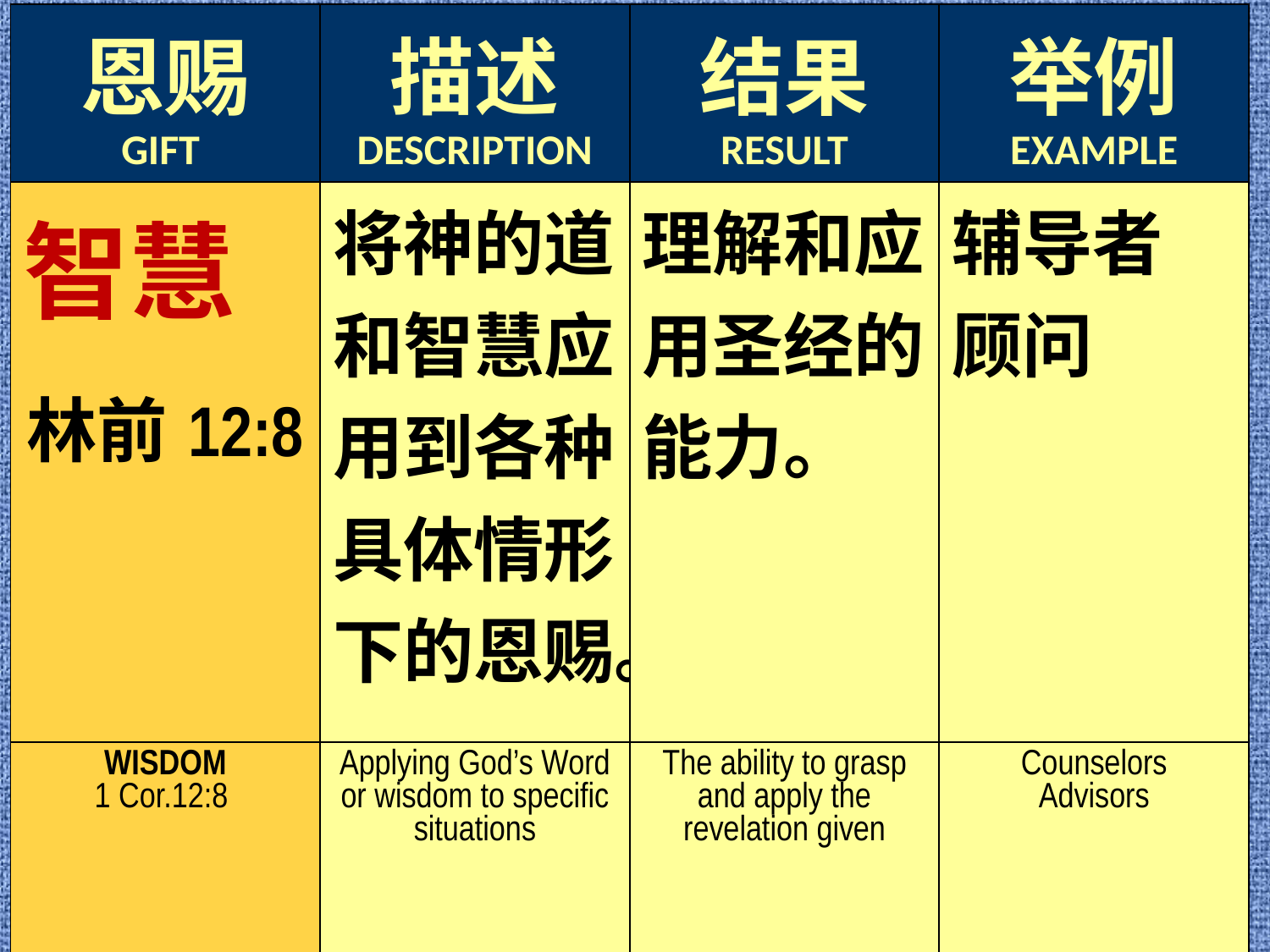

| 恩赐 GIFT | 描述 DESCRIPTION | 结果 RESULT | 举例 EXAMPLE |
| --- | --- | --- | --- |
| 智慧 林前12:8 | 将神的道和智慧应用到各种具体情形下的恩赐。 | 理解和应用圣经的能力。 | 辅导者 顾问 |
| WISDOM 1 Cor.12:8 | Applying God’s Word or wisdom to specific situations | The ability to grasp and apply the revelation given | Counselors Advisors |